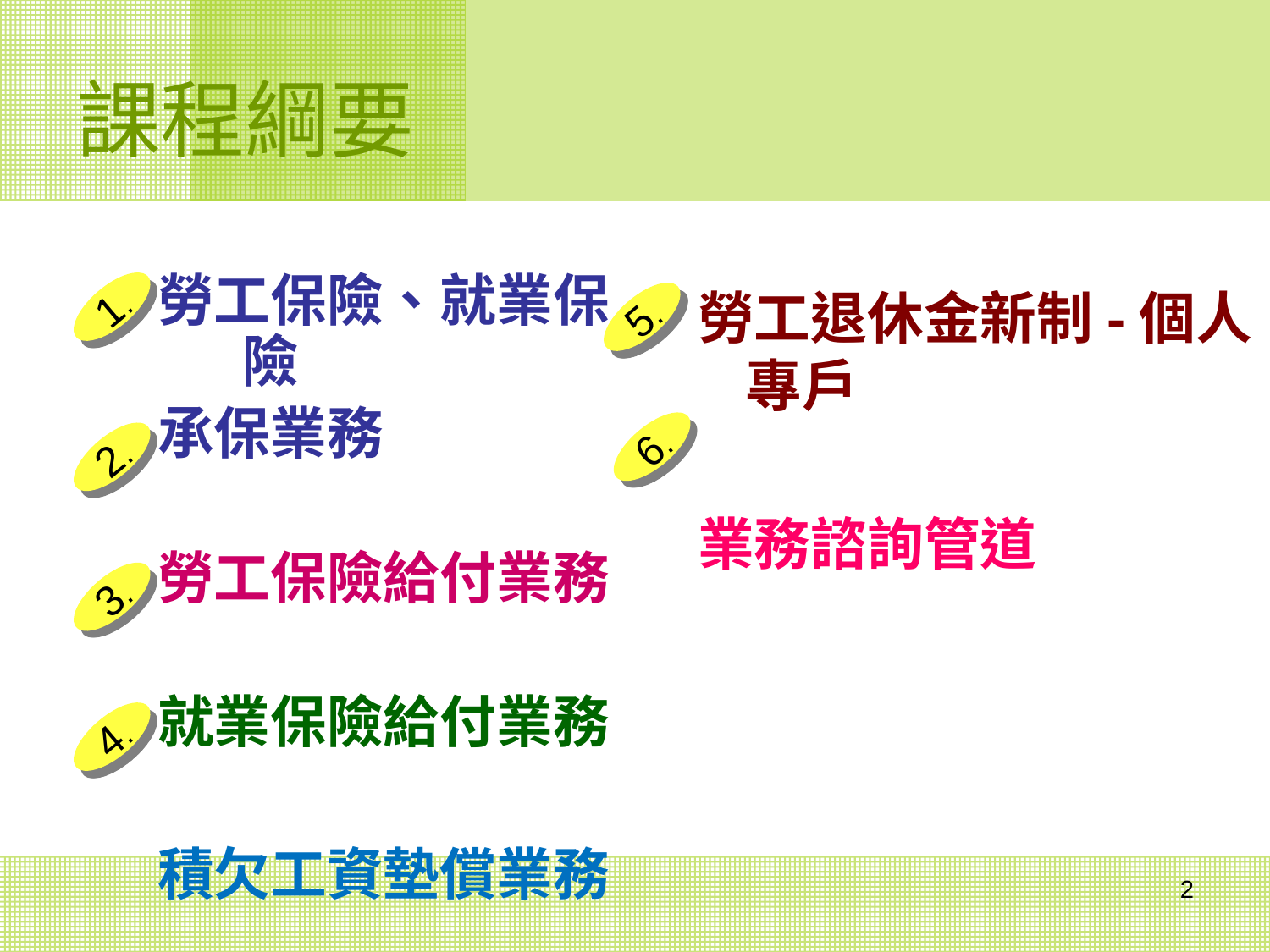

# 課程綱要
勞工保險、就業保險
承保業務

勞工保險給付業務

就業保險給付業務

積欠工資墊償業務
勞工退休金新制-個人專戶

業務諮詢管道

1.
5.
6.
2.
3.
4.
2